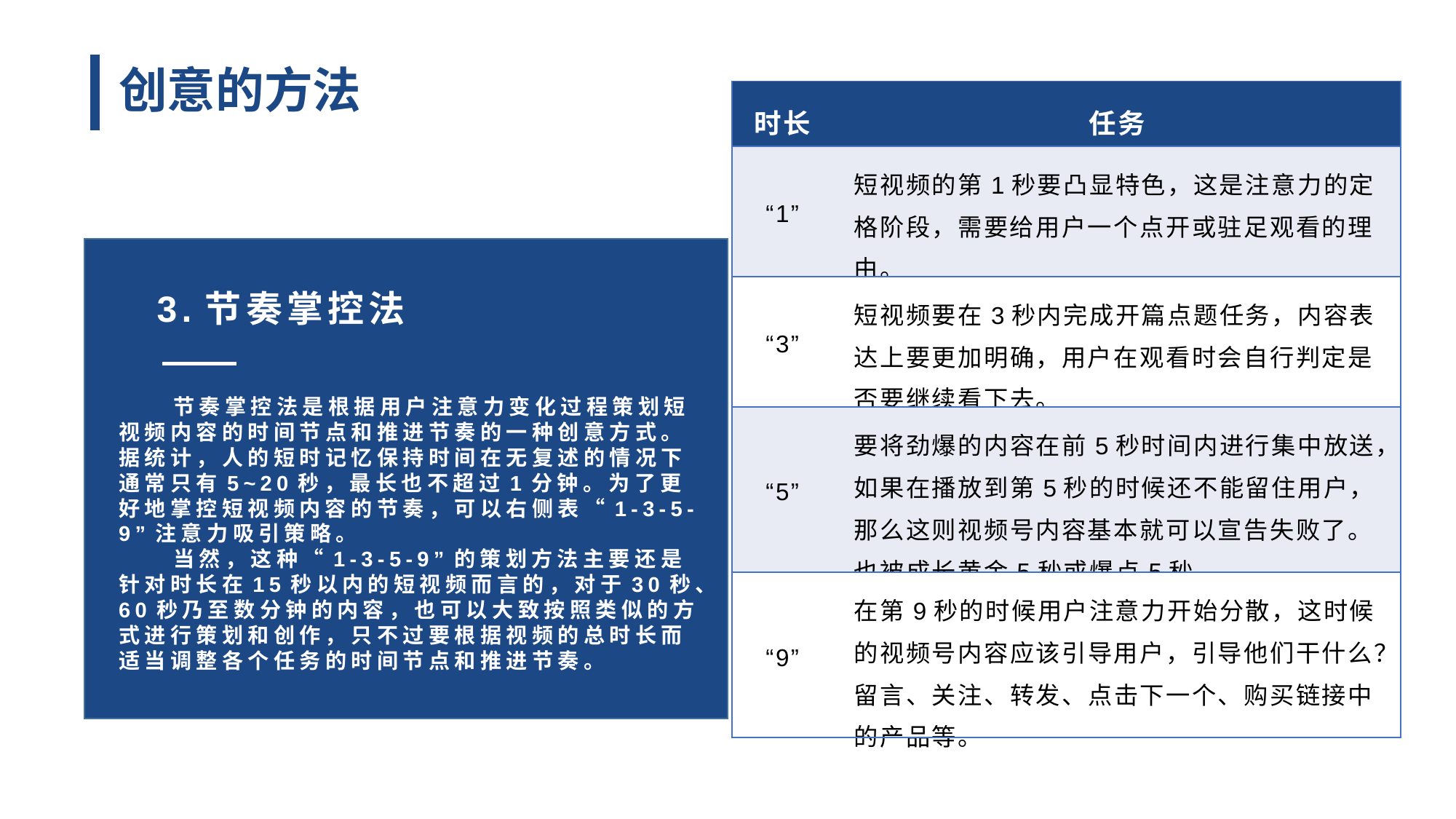

创意的方法
| 时长 | 任务 |
| --- | --- |
| “1” | 短视频的第1秒要凸显特色，这是注意力的定格阶段，需要给用户一个点开或驻足观看的理由。 |
| “3” | 短视频要在3秒内完成开篇点题任务，内容表达上要更加明确，用户在观看时会自行判定是否要继续看下去。 |
| “5” | 要将劲爆的内容在前5秒时间内进行集中放送，如果在播放到第5秒的时候还不能留住用户，那么这则视频号内容基本就可以宣告失败了。也被成长黄金5秒或爆点5秒。 |
| “9” | 在第9秒的时候用户注意力开始分散，这时候的视频号内容应该引导用户，引导他们干什么？留言、关注、转发、点击下一个、购买链接中的产品等。 |

3.节奏掌控法
节奏掌控法是根据用户注意力变化过程策划短视频内容的时间节点和推进节奏的一种创意方式。据统计，人的短时记忆保持时间在无复述的情况下通常只有5~20秒，最长也不超过1分钟。为了更好地掌控短视频内容的节奏，可以右侧表“1-3-5-9”注意力吸引策略。
当然，这种“1-3-5-9”的策划方法主要还是针对时长在15秒以内的短视频而言的，对于30秒、60秒乃至数分钟的内容，也可以大致按照类似的方式进行策划和创作，只不过要根据视频的总时长而适当调整各个任务的时间节点和推进节奏。